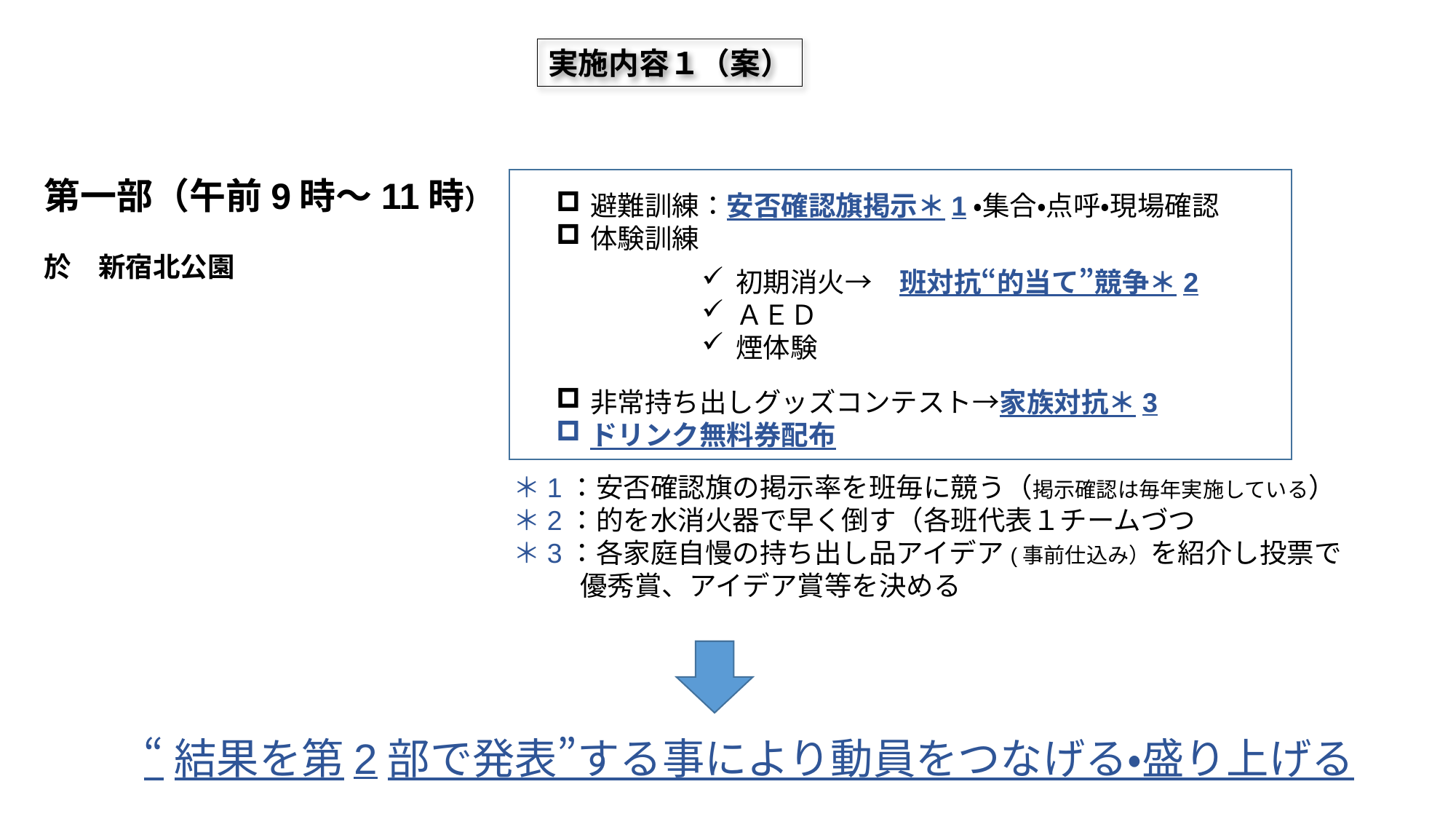

実施内容１（案）

第一部（午前9時～11時）

於　新宿北公園

避難訓練：安否確認旗掲示＊1・集合・点呼・現場確認
体験訓練

非常持ち出しグッズコンテスト→家族対抗＊3
ドリンク無料券配布
初期消火→　班対抗“的当て”競争＊2
ＡＥＤ
煙体験
＊1：安否確認旗の掲示率を班毎に競う（掲示確認は毎年実施している）
＊2：的を水消火器で早く倒す（各班代表１チームづつ
＊3：各家庭自慢の持ち出し品アイデア(事前仕込み）を紹介し投票で
　　  優秀賞、アイデア賞等を決める

“結果を第2部で発表”する事により動員をつなげる・盛り上げる